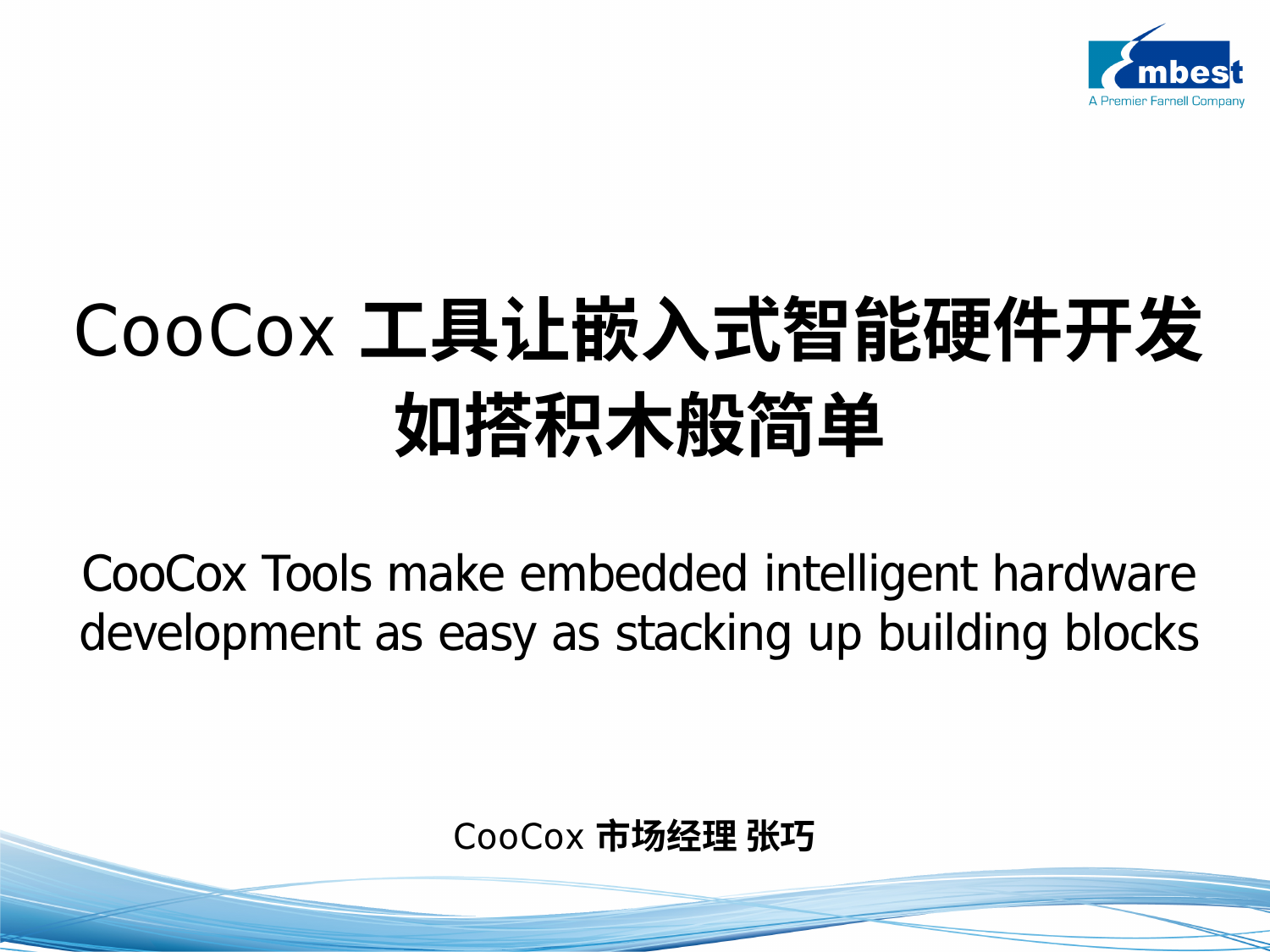

CooCox工具让嵌入式智能硬件开发
如搭积木般简单

CooCox Tools make embedded intelligent hardware development as easy as stacking up building blocks
CooCox市场经理 张巧